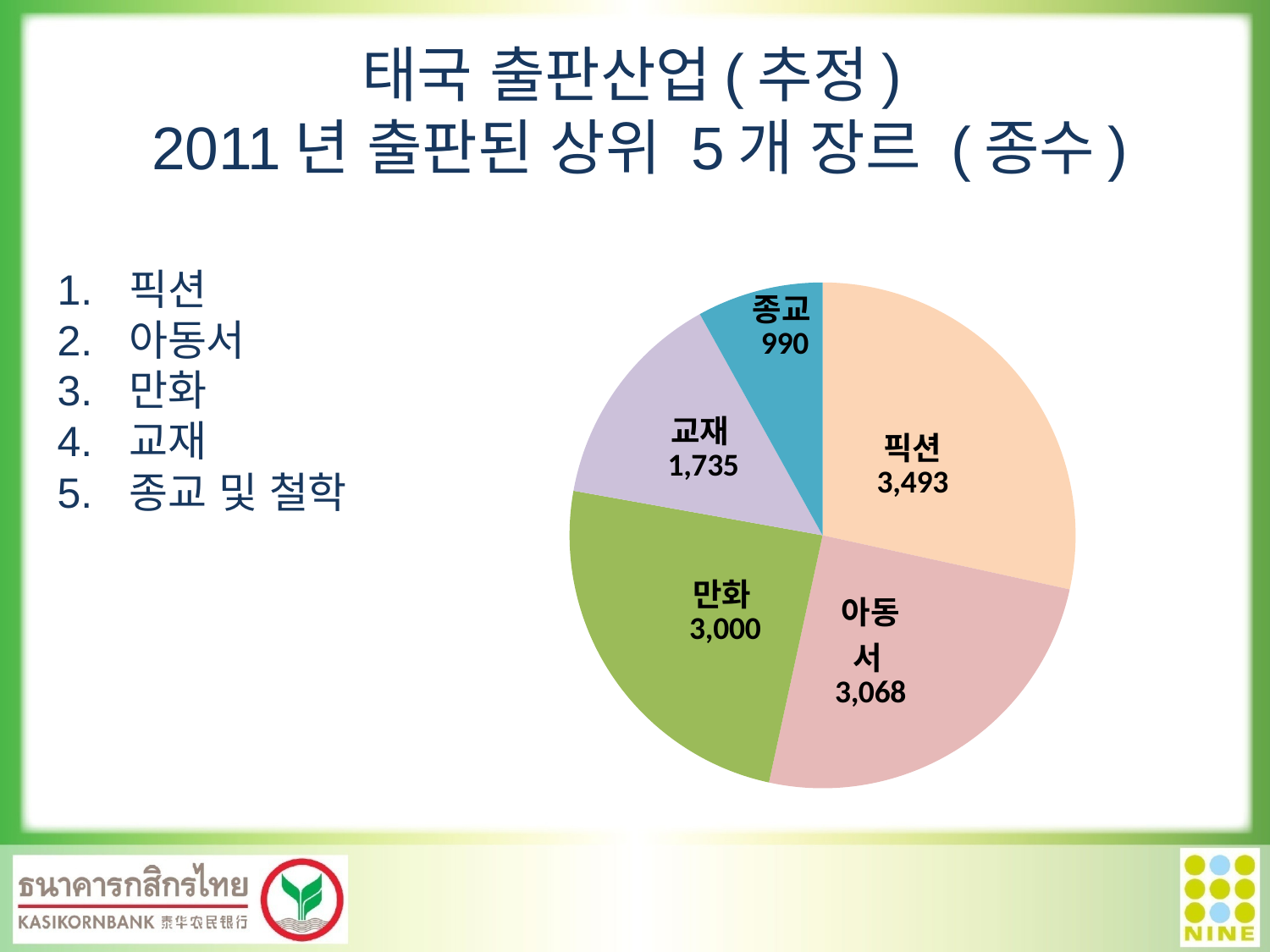

# 태국 출판산업(추정) 2011년 출판된 상위 5개 장르 (종수)

### Chart

| Category |  |
|---|---|
| Fiction  | 3493.0 |
| Children Books | 3068.0 |
| Comics | 3000.0 |
| Text Books | 1735.0 |
| Religion | 990.0 |
픽션
아동서
만화
교재
종교 및 철학